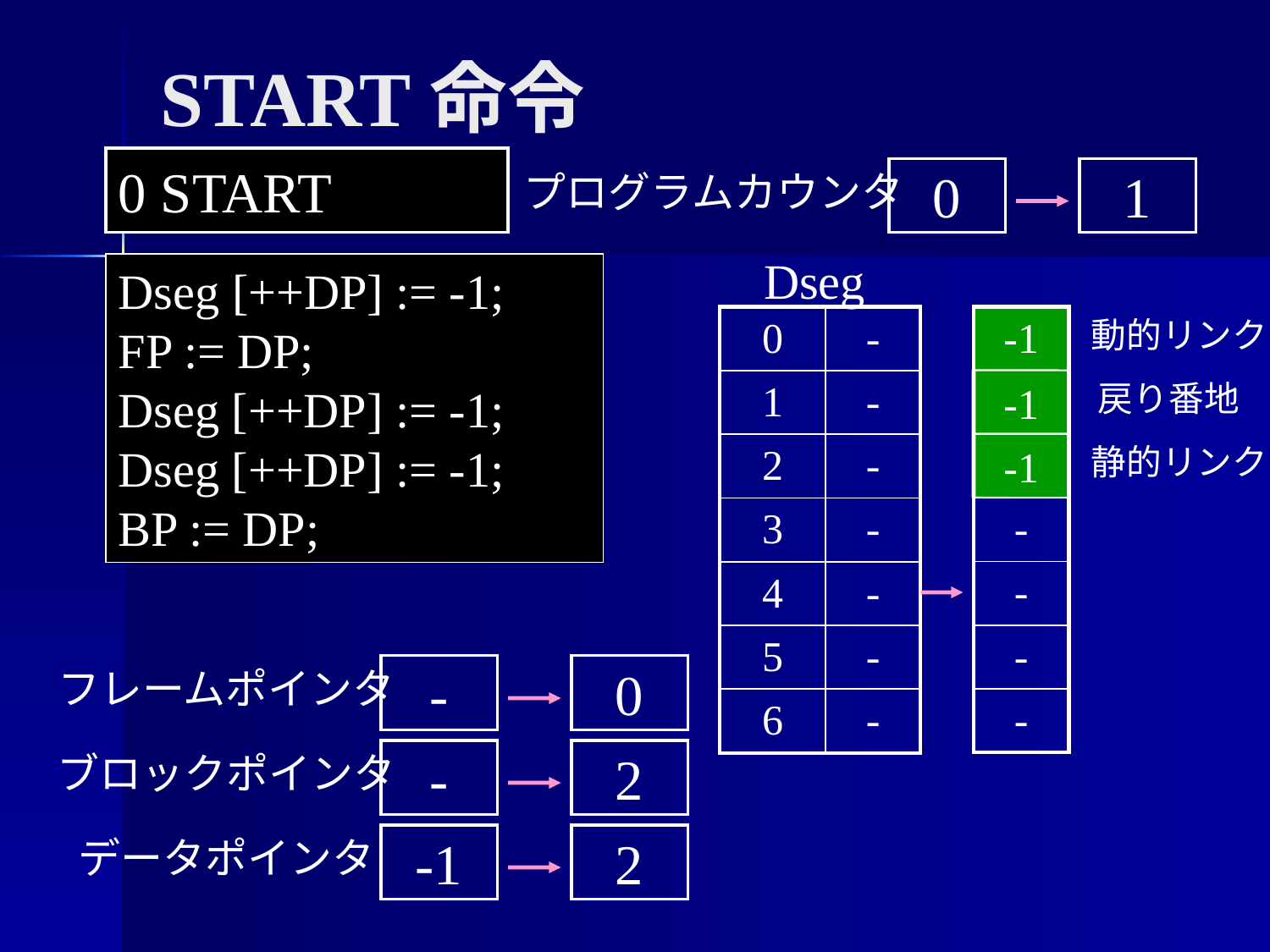

START命令
0 START
プログラムカウンタ
0
1

Dseg
Dseg [++DP] := -1;
FP := DP;
Dseg [++DP] := -1;
Dseg [++DP] := -1;
BP := DP;
| 0 | - |
| --- | --- |
| 1 | - |
| 2 | - |
| 3 | - |
| 4 | - |
| 5 | - |
| 6 | - |
| -1 |
| --- |
| - |
| - |
| - |
| - |
| - |
| - |
動的リンク
-1

戻り番地
静的リンク
-1

フレームポインタ
-
0

ブロックポインタ
-
2

データポインタ
-1
2